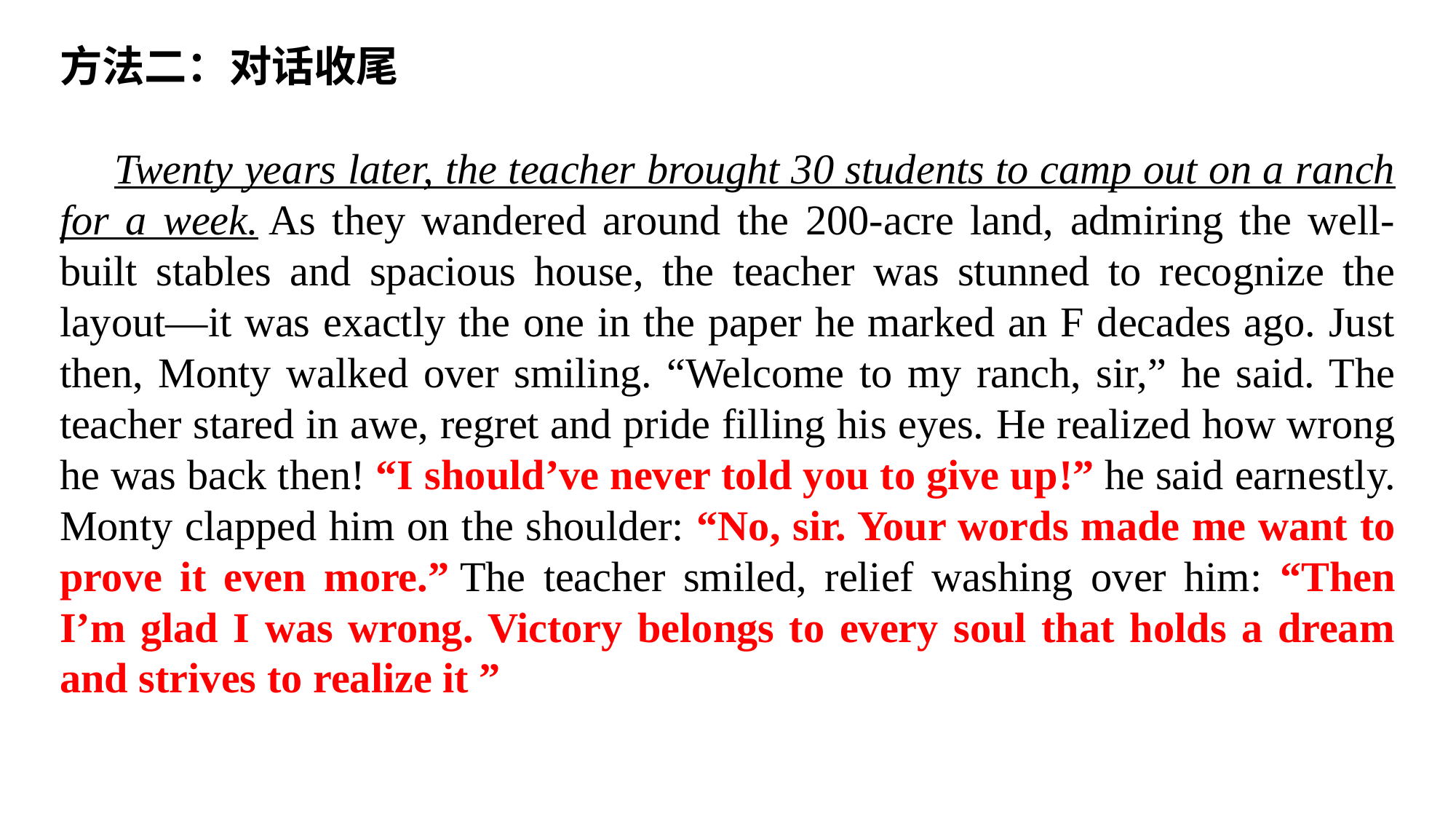

方法二：对话收尾

Twenty years later, the teacher brought 30 students to camp out on a ranch for a week. As they wandered around the 200-acre land, admiring the well-built stables and spacious house, the teacher was stunned to recognize the layout—it was exactly the one in the paper he marked an F decades ago. Just then, Monty walked over smiling. “Welcome to my ranch, sir,” he said. The teacher stared in awe, regret and pride filling his eyes. He realized how wrong he was back then! “I should’ve never told you to give up!” he said earnestly. Monty clapped him on the shoulder: “No, sir. Your words made me want to prove it even more.” The teacher smiled, relief washing over him: “Then I’m glad I was wrong. Victory belongs to every soul that holds a dream and strives to realize it ”